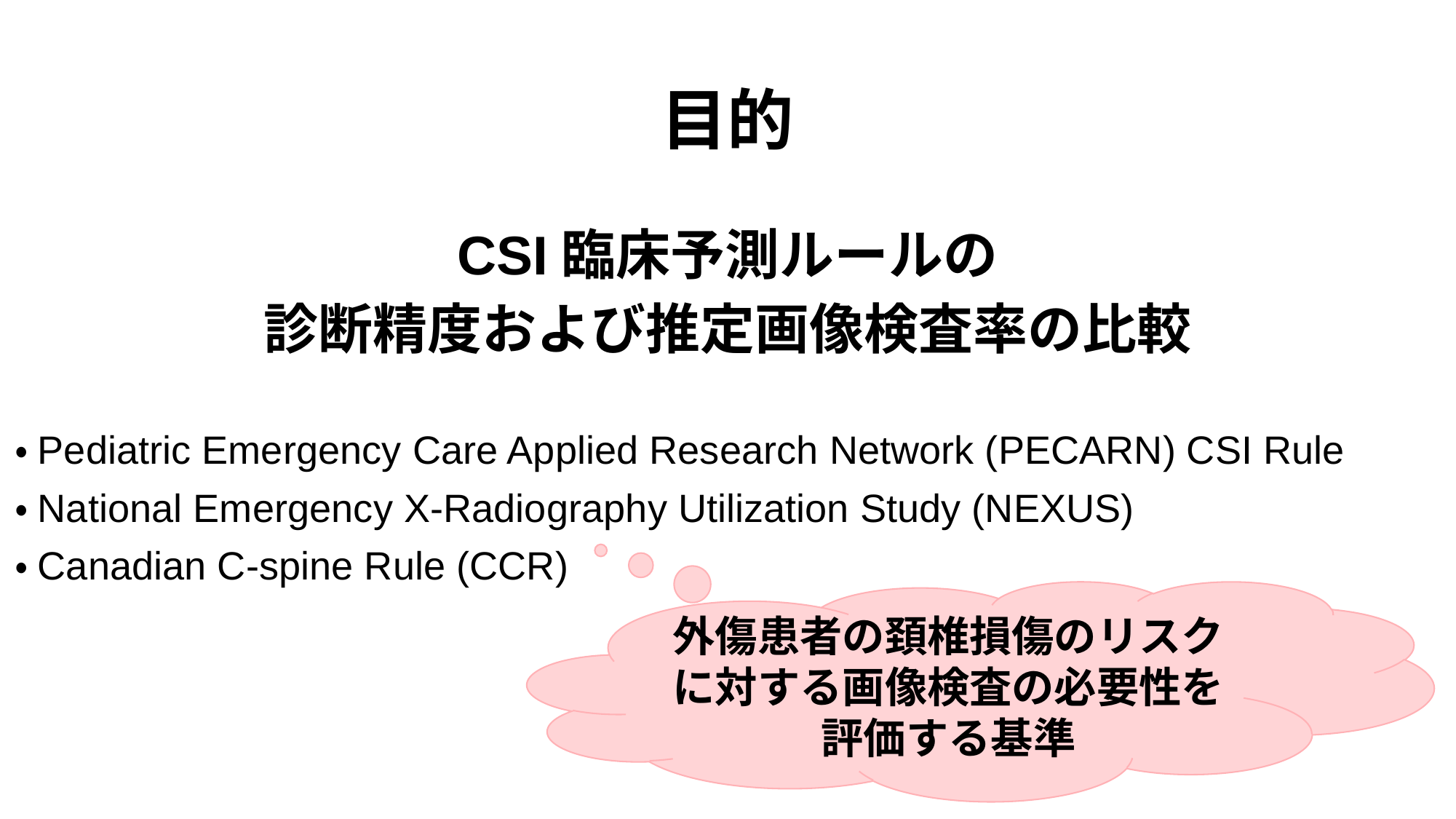

# 目的
CSI臨床予測ルールの
診断精度および推定画像検査率の比較

・Pediatric Emergency Care Applied Research Network (PECARN) CSI Rule
・National Emergency X-Radiography Utilization Study (NEXUS)
・Canadian C-spine Rule (CCR)

外傷患者の頚椎損傷のリスクに対する画像検査の必要性を評価する基準